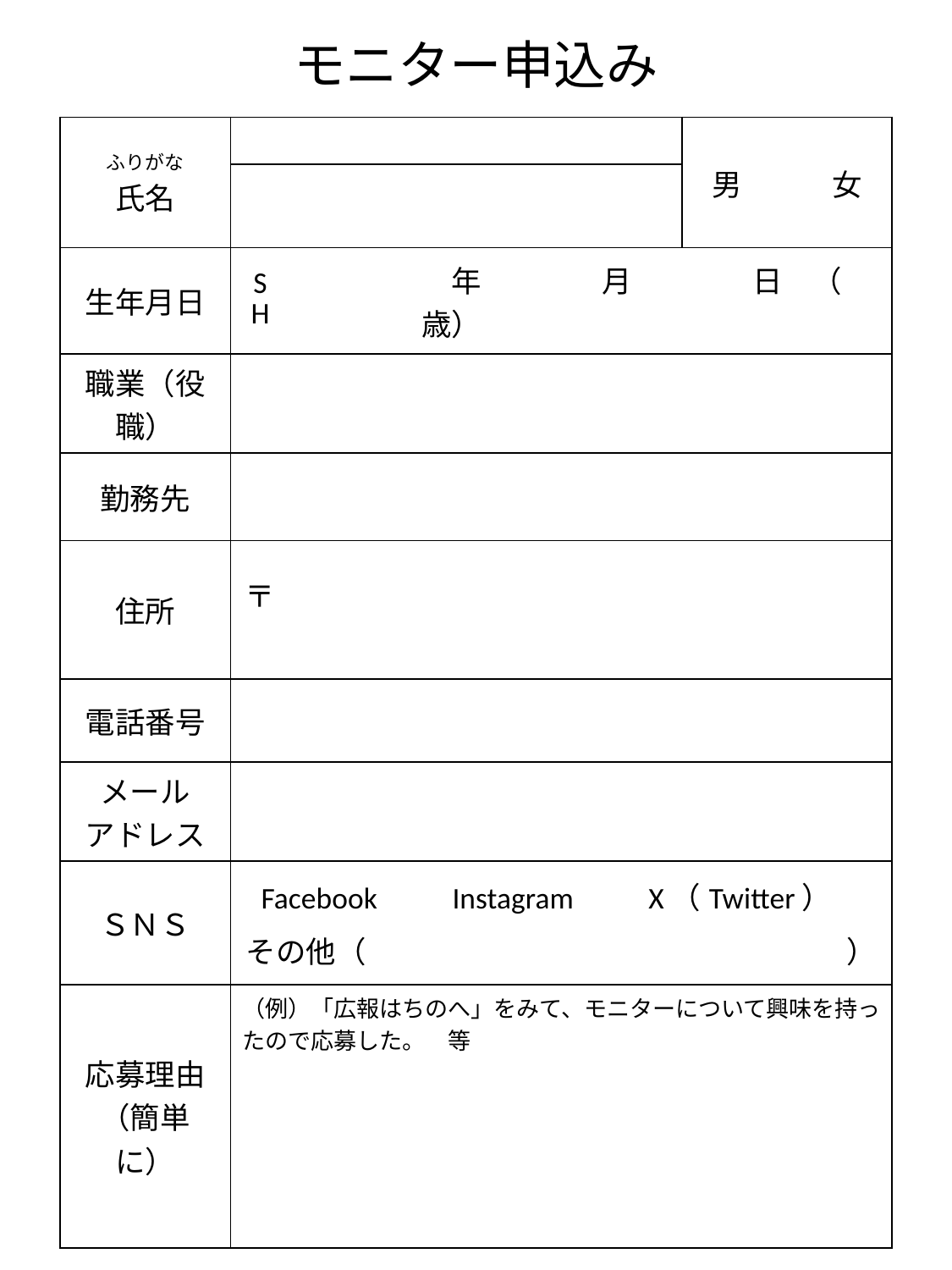

# モニター申込み
| ふりがな 氏名 |  |  | 男　　　女 |
| --- | --- | --- | --- |
|  |  |  |  |
| 生年月日 | S H | 年　　　　月　　　　日　（　　　　　歳） |  |
| 職業（役職） |  |  |  |
| 勤務先 |  |  |  |
| 住所 | 〒 |  |  |
| 電話番号 |  |  |  |
| メール アドレス |  |  |  |
| ＳＮＳ | Facebook　　Instagram　　X（Twitter）　 その他（　　　　　　　　　　　　　　　　） |  |  |
| 応募理由 （簡単に） | （例）「広報はちのへ」をみて、モニターについて興味を持ったので応募した。　等 |  |  |